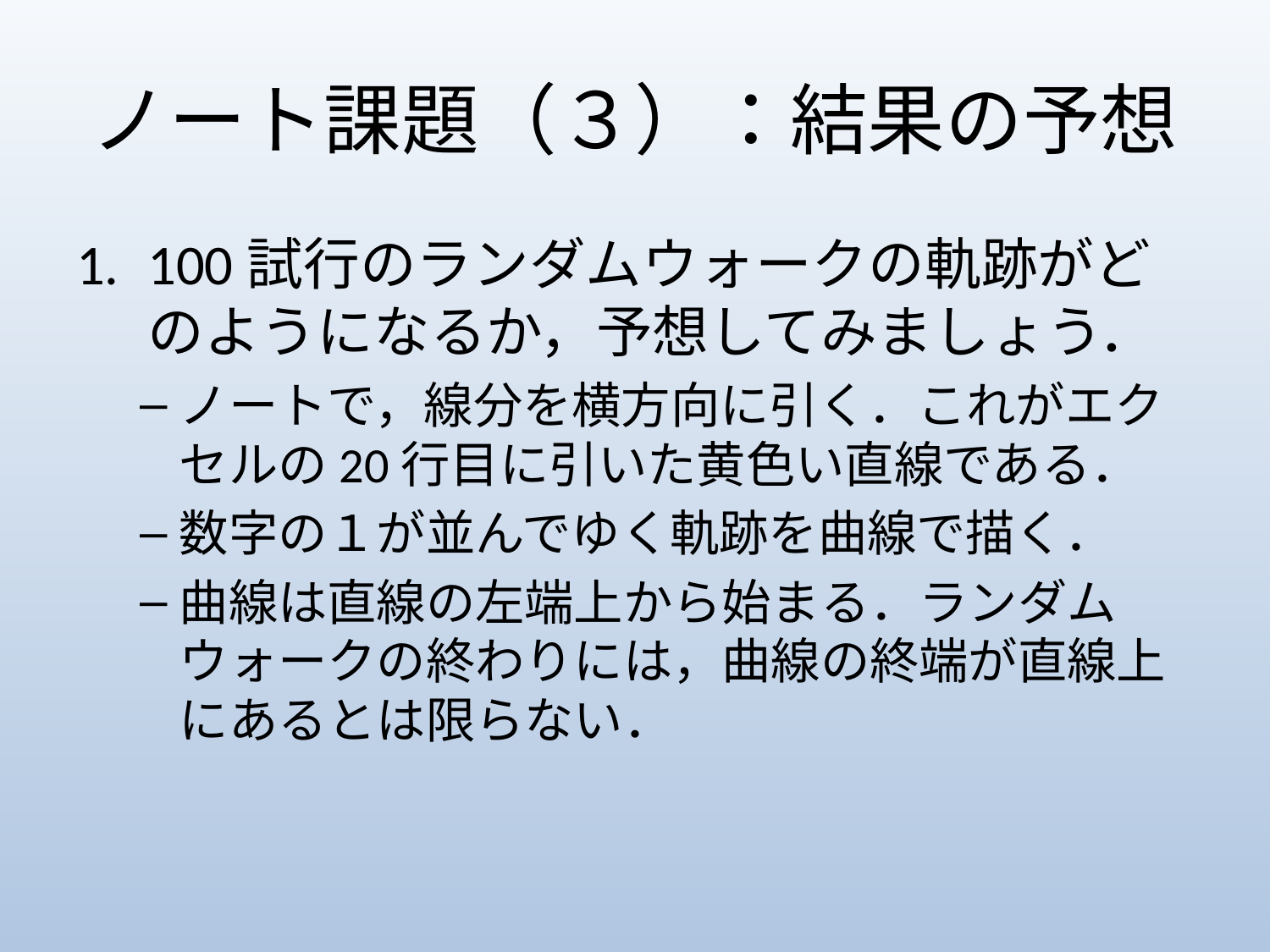

# ノート課題（３）：結果の予想
100試行のランダムウォークの軌跡がどのようになるか，予想してみましょう．
ノートで，線分を横方向に引く．これがエクセルの20行目に引いた黄色い直線である．
数字の１が並んでゆく軌跡を曲線で描く．
曲線は直線の左端上から始まる．ランダムウォークの終わりには，曲線の終端が直線上にあるとは限らない．